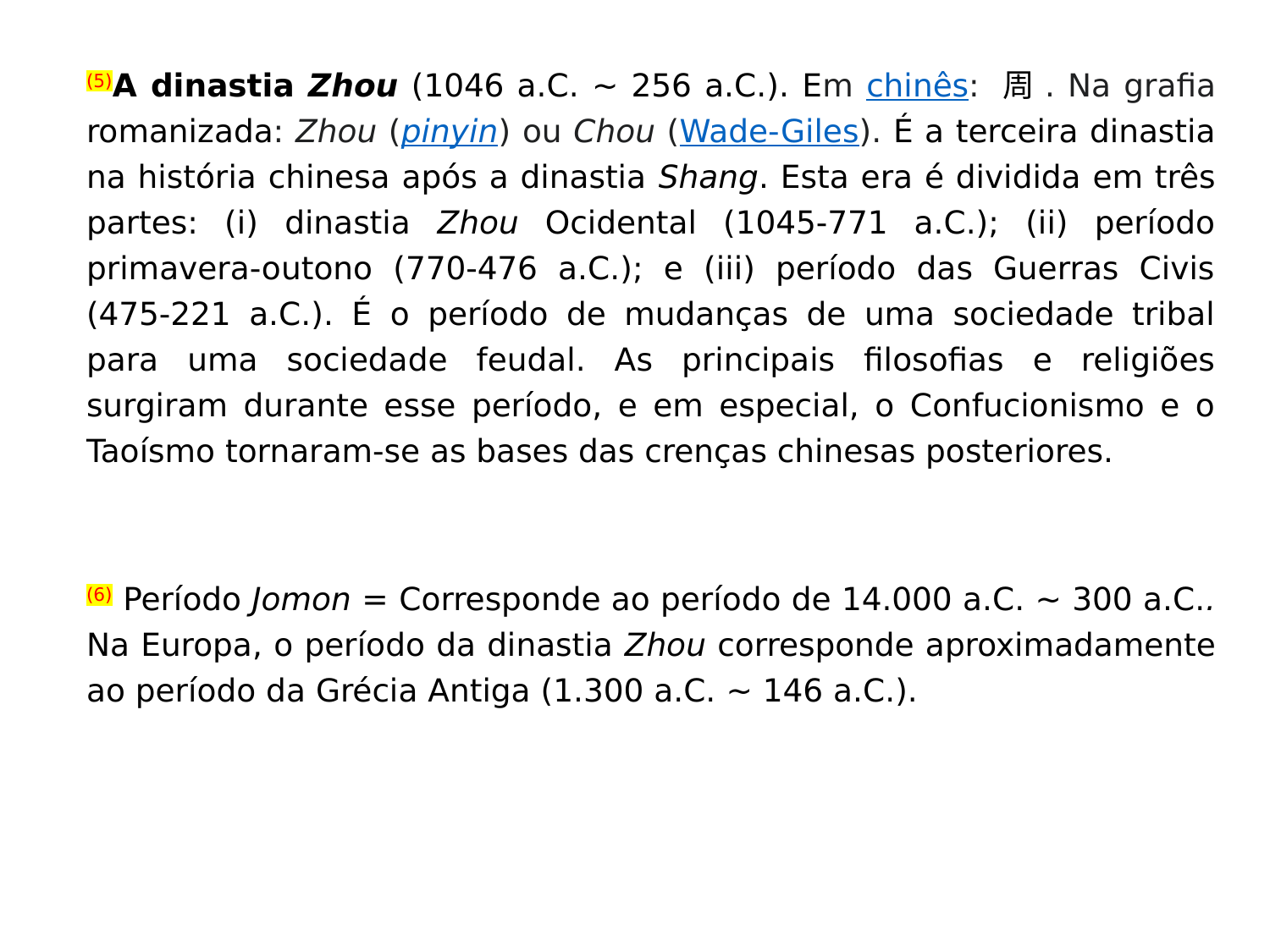

(5)A dinastia Zhou (1046 a.C. ~ 256 a.C.). Em chinês: 周. Na grafia romanizada: Zhou (pinyin) ou Chou (Wade-Giles). É a terceira dinastia na história chinesa após a dinastia Shang. Esta era é dividida em três partes: (i) dinastia Zhou Ocidental (1045-771 a.C.); (ii) período primavera-outono (770-476 a.C.); e (iii) período das Guerras Civis (475-221 a.C.). É o período de mudanças de uma sociedade tribal para uma sociedade feudal. As principais filosofias e religiões surgiram durante esse período, e em especial, o Confucionismo e o Taoísmo tornaram-se as bases das crenças chinesas posteriores.

(6) Período Jomon = Corresponde ao período de 14.000 a.C. ~ 300 a.C.. Na Europa, o período da dinastia Zhou corresponde aproximadamente ao período da Grécia Antiga (1.300 a.C. ~ 146 a.C.).